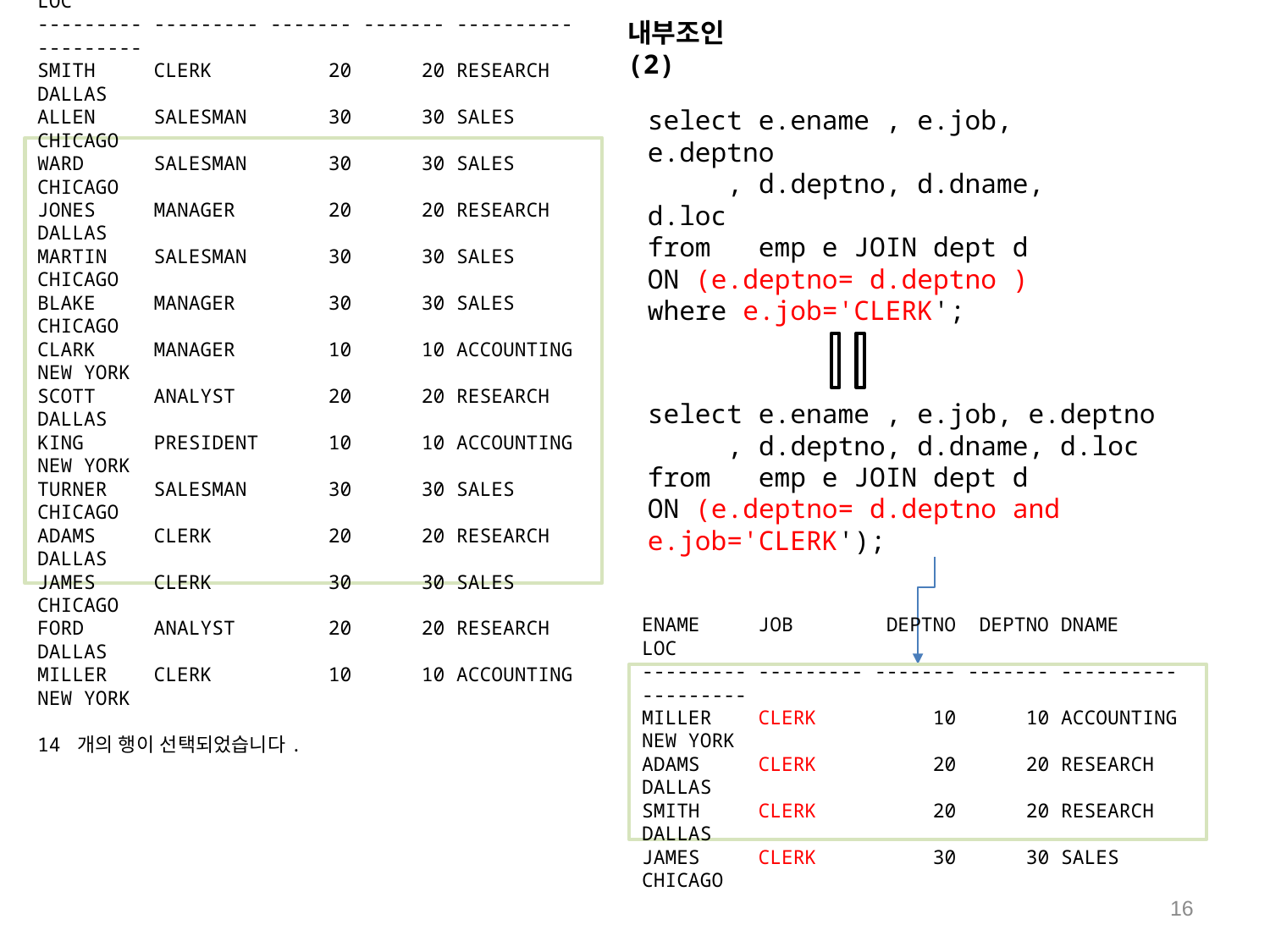

내부조인(2)
select e.ename , e.job, e.deptno
     , d.deptno, d.dname, d.loc
from   emp e JOIN dept d
ON (e.deptno= d.deptno )
where e.job='CLERK';
ENAME     JOB        DEPTNO  DEPTNO DNAME      LOC
--------- --------- ------- ------- ---------- ---------
SMITH     CLERK          20      20 RESEARCH   DALLAS
ALLEN     SALESMAN       30      30 SALES      CHICAGO
WARD      SALESMAN       30      30 SALES      CHICAGO
JONES     MANAGER        20      20 RESEARCH   DALLAS
MARTIN    SALESMAN       30      30 SALES      CHICAGO
BLAKE     MANAGER        30      30 SALES      CHICAGO
CLARK     MANAGER        10      10 ACCOUNTING NEW YORK
SCOTT     ANALYST        20      20 RESEARCH   DALLAS
KING      PRESIDENT      10      10 ACCOUNTING NEW YORK
TURNER    SALESMAN       30      30 SALES      CHICAGO
ADAMS     CLERK          20      20 RESEARCH   DALLAS
JAMES     CLERK          30      30 SALES      CHICAGO
FORD      ANALYST        20      20 RESEARCH   DALLAS
MILLER    CLERK          10      10 ACCOUNTING NEW YORK

14 개의 행이 선택되었습니다.

select e.ename , e.job, e.deptno
     , d.deptno, d.dname, d.loc
from   emp e JOIN dept d
ON (e.deptno= d.deptno and e.job='CLERK');
ENAME     JOB        DEPTNO  DEPTNO DNAME      LOC
--------- --------- ------- ------- ---------- ---------
MILLER    CLERK          10      10 ACCOUNTING NEW YORK
ADAMS     CLERK          20      20 RESEARCH   DALLAS
SMITH     CLERK          20      20 RESEARCH   DALLAS
JAMES     CLERK          30      30 SALES      CHICAGO
16